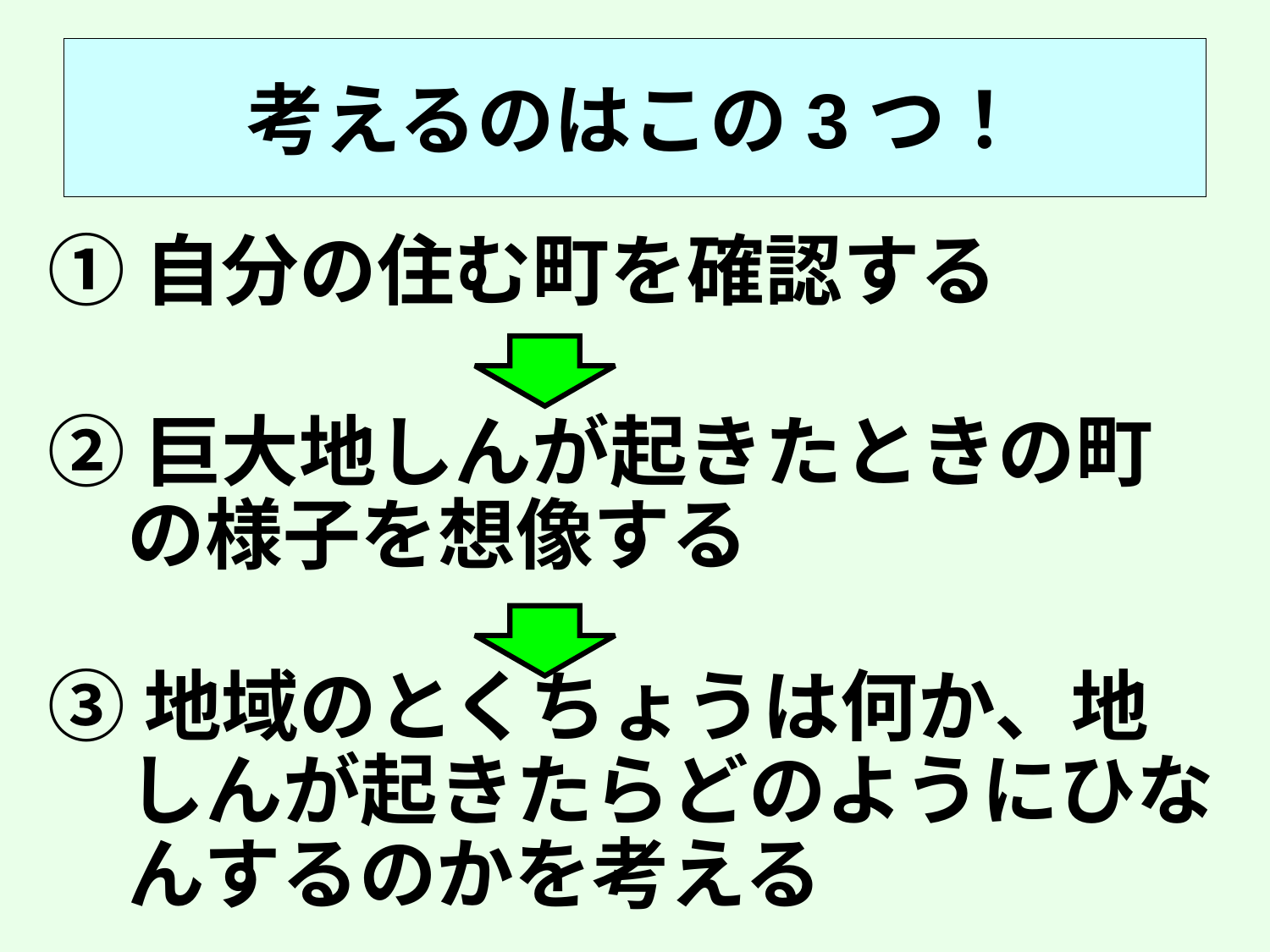

# 考えるのはこの3つ！
①自分の住む町を確認する

②巨大地しんが起きたときの町の様子を想像する

③地域のとくちょうは何か、地しんが起きたらどのようにひなんするのかを考える